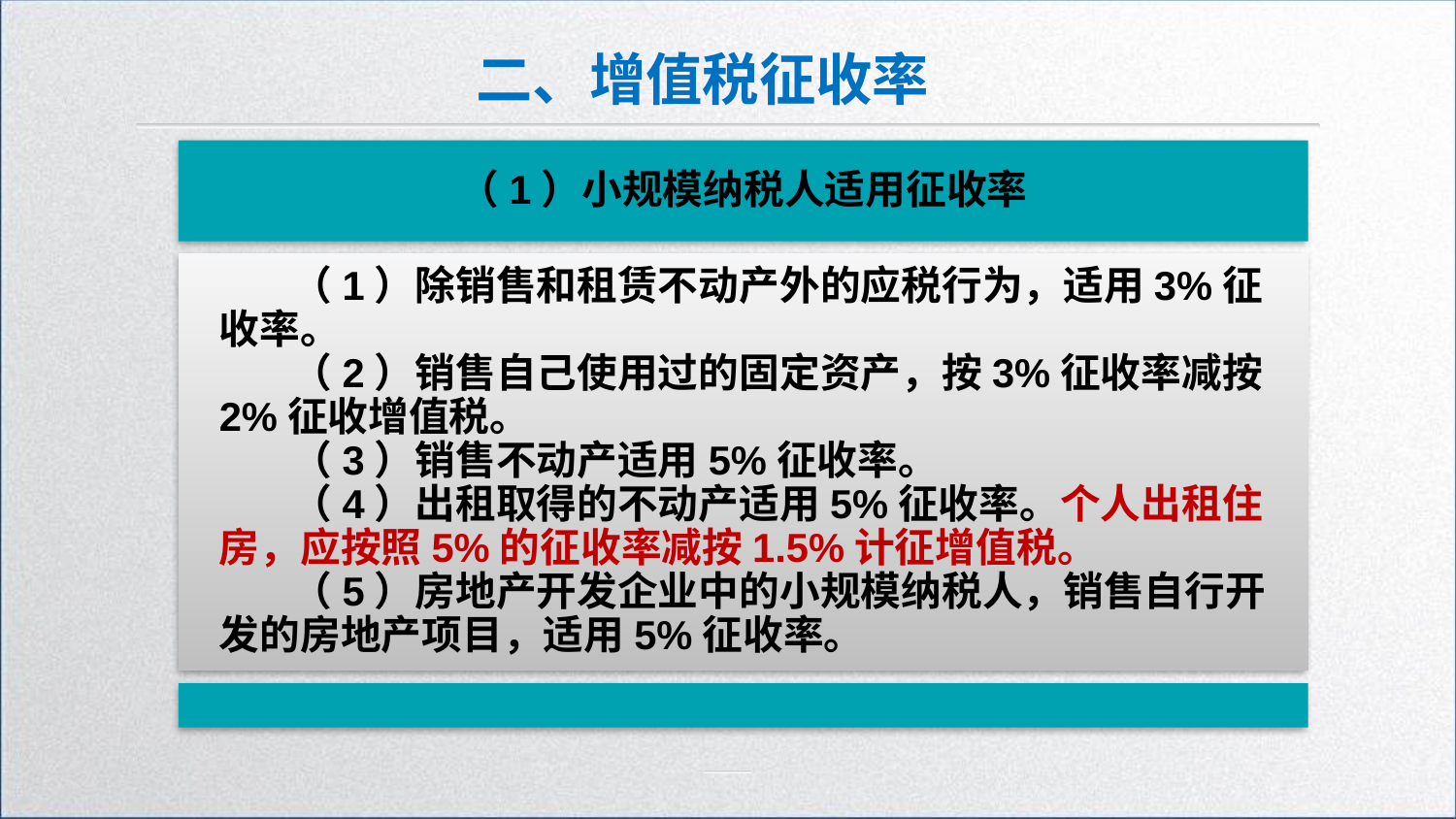

二、增值税征收率
（1）小规模纳税人适用征收率
（1）除销售和租赁不动产外的应税行为，适用3%征收率。
（2）销售自己使用过的固定资产，按3%征收率减按2%征收增值税。
（3）销售不动产适用5%征收率。
（4）出租取得的不动产适用5%征收率。个人出租住房，应按照5%的征收率减按1.5%计征增值税。
（5）房地产开发企业中的小规模纳税人，销售自行开发的房地产项目，适用5%征收率。